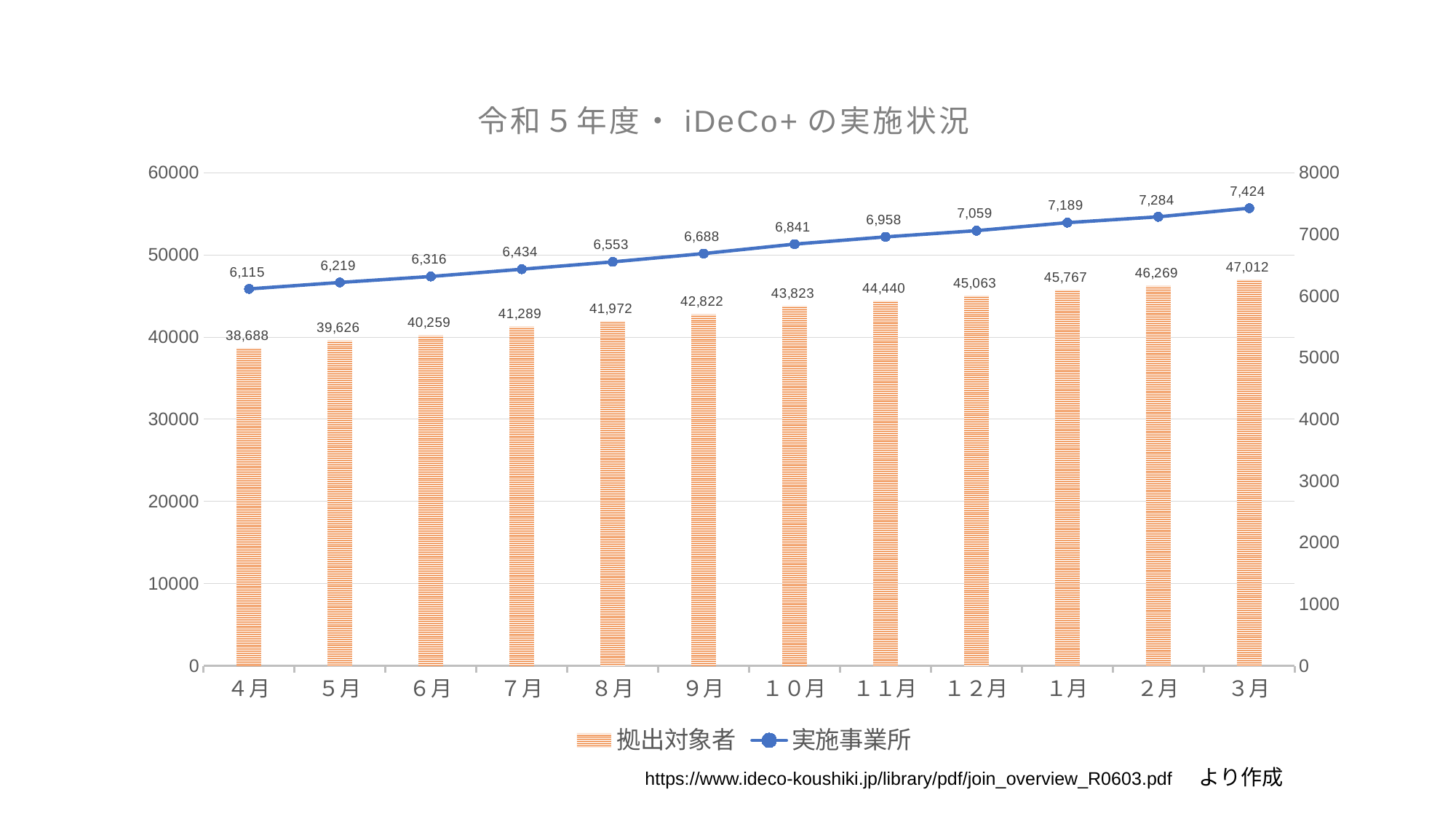

### Chart: 令和５年度・iDeCo+の実施状況

| Category | 拠出対象者 | 実施事業所 |
|---|---|---|
| ４月 | 38688.0 | 6115.0 |
| ５月 | 39626.0 | 6219.0 |
| ６月 | 40259.0 | 6316.0 |
| ７月 | 41289.0 | 6434.0 |
| ８月 | 41972.0 | 6553.0 |
| ９月 | 42822.0 | 6688.0 |
| １０月 | 43823.0 | 6841.0 |
| １１月 | 44440.0 | 6958.0 |
| １２月 | 45063.0 | 7059.0 |
| １月 | 45767.0 | 7189.0 |
| ２月 | 46269.0 | 7284.0 |
| ３月 | 47012.0 | 7424.0 |
https://www.ideco-koushiki.jp/library/pdf/join_overview_R0603.pdf　より作成